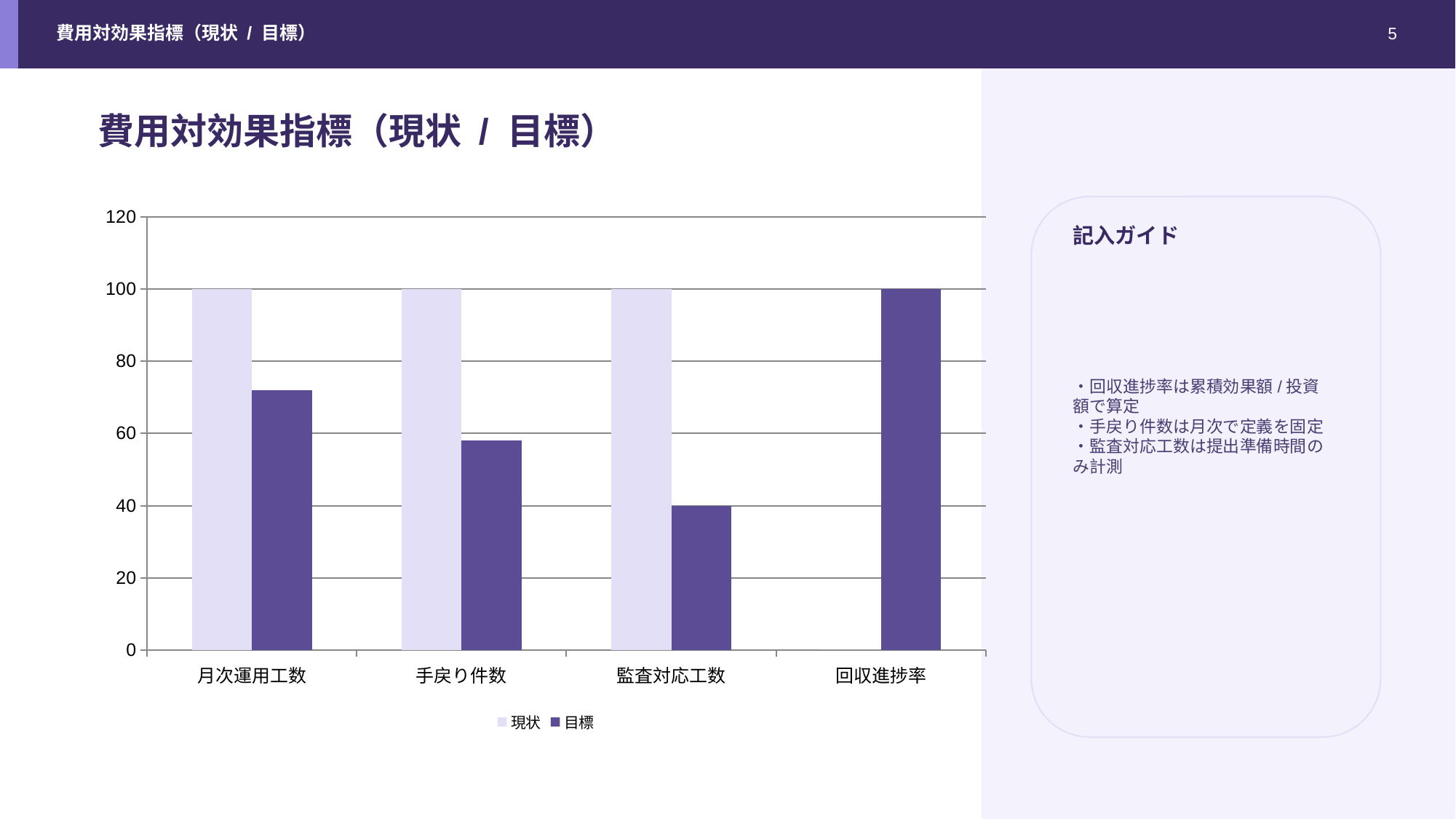

費用対効果指標（現状 / 目標）
5

費用対効果指標（現状 / 目標）

### Chart

| Category | 現状 | 目標 |
|---|---|---|
| 月次運用工数 | 100.0 | 72.0 |
| 手戻り件数 | 100.0 | 58.0 |
| 監査対応工数 | 100.0 | 40.0 |
| 回収進捗率 | 0.0 | 100.0 |
記入ガイド
・回収進捗率は累積効果額/投資額で算定
・手戻り件数は月次で定義を固定
・監査対応工数は提出準備時間のみ計測